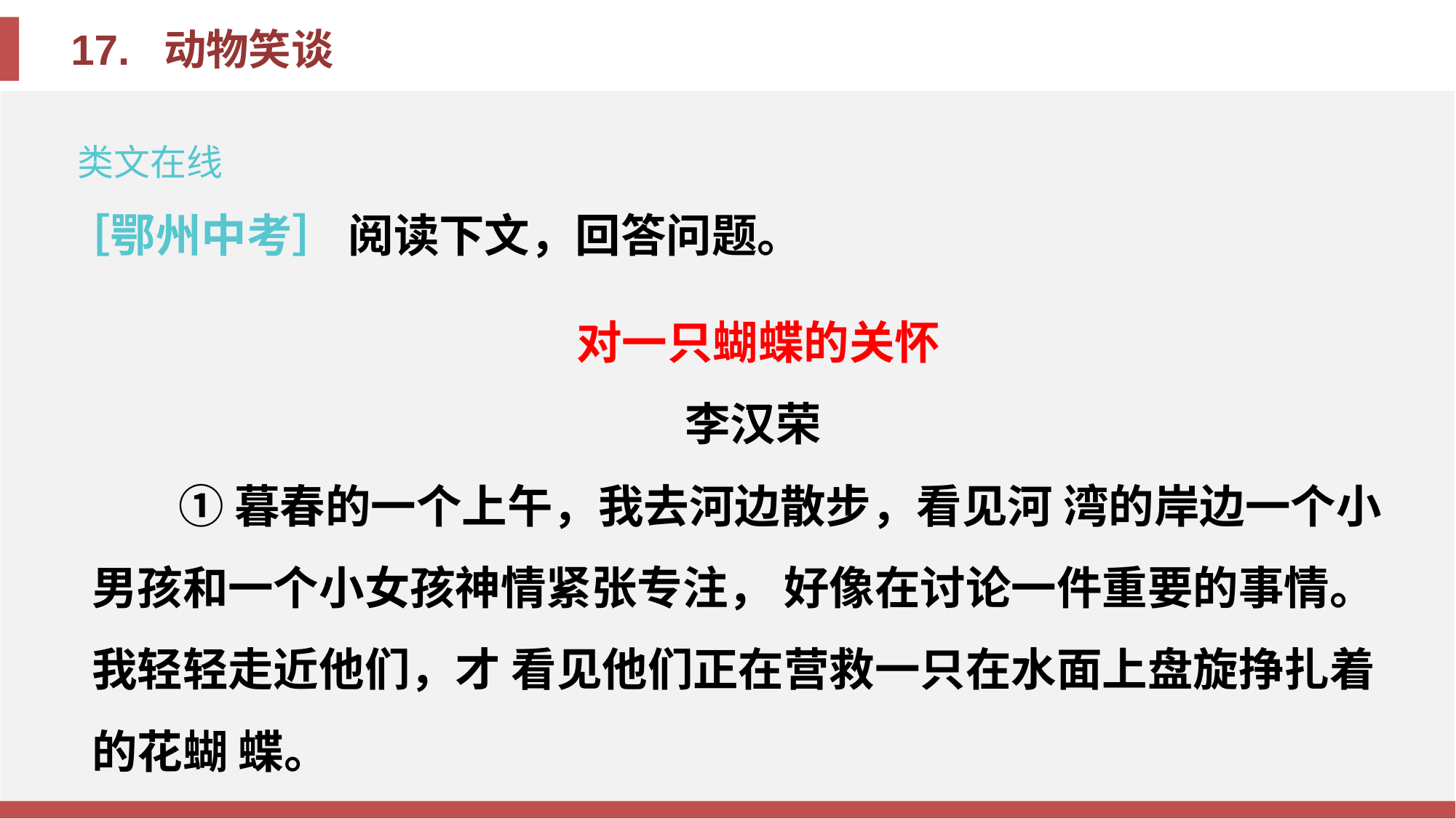

类文在线
［鄂州中考］ 阅读下文，回答问题。
  对一只蝴蝶的关怀
 李汉荣
①暮春的一个上午，我去河边散步，看见河 湾的岸边一个小男孩和一个小女孩神情紧张专注， 好像在讨论一件重要的事情。我轻轻走近他们，才 看见他们正在营救一只在水面上盘旋挣扎着的花蝴 蝶。